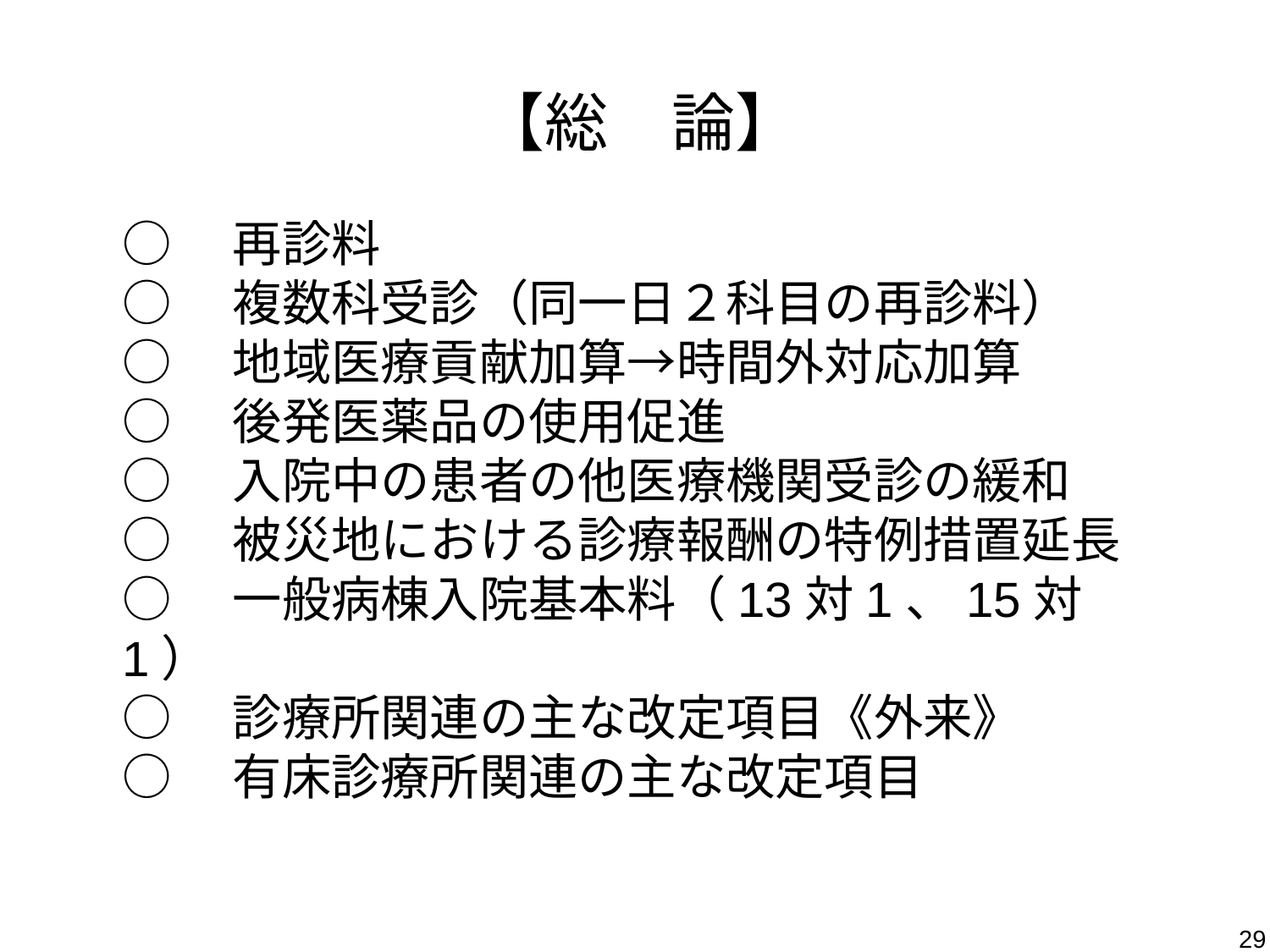

【総　論】
○　再診料
○　複数科受診（同一日２科目の再診料）
○　地域医療貢献加算→時間外対応加算
○　後発医薬品の使用促進
○　入院中の患者の他医療機関受診の緩和
○　被災地における診療報酬の特例措置延長
○　一般病棟入院基本料（13対1、15対1）
○　診療所関連の主な改定項目《外来》
○　有床診療所関連の主な改定項目
29